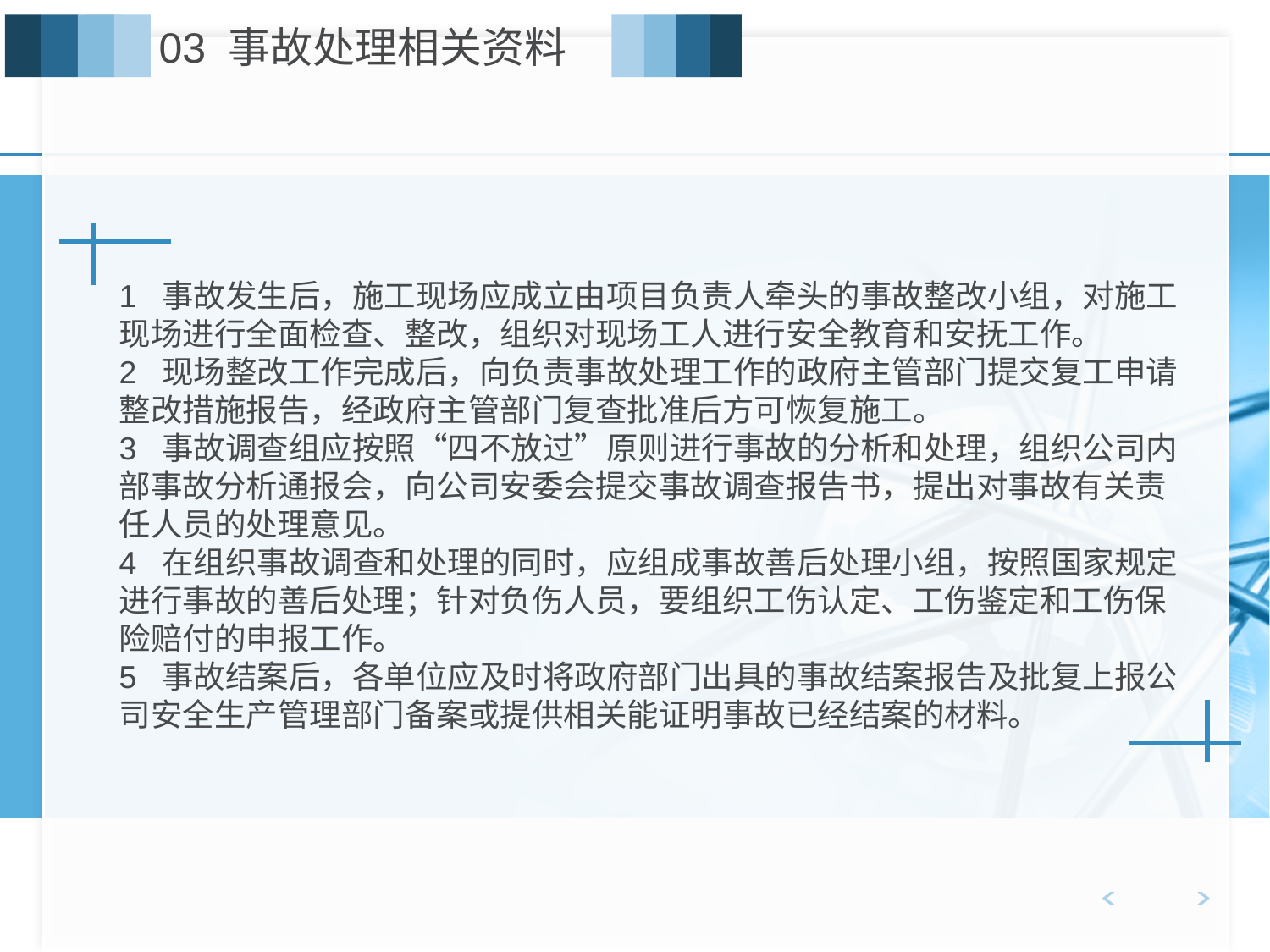

03 事故处理相关资料

1  事故发生后，施工现场应成立由项目负责人牵头的事故整改小组，对施工现场进行全面检查、整改，组织对现场工人进行安全教育和安抚工作。
2  现场整改工作完成后，向负责事故处理工作的政府主管部门提交复工申请整改措施报告，经政府主管部门复查批准后方可恢复施工。
3  事故调查组应按照“四不放过”原则进行事故的分析和处理，组织公司内部事故分析通报会，向公司安委会提交事故调查报告书，提出对事故有关责任人员的处理意见。
4  在组织事故调查和处理的同时，应组成事故善后处理小组，按照国家规定进行事故的善后处理；针对负伤人员，要组织工伤认定、工伤鉴定和工伤保险赔付的申报工作。
5  事故结案后，各单位应及时将政府部门出具的事故结案报告及批复上报公司安全生产管理部门备案或提供相关能证明事故已经结案的材料。